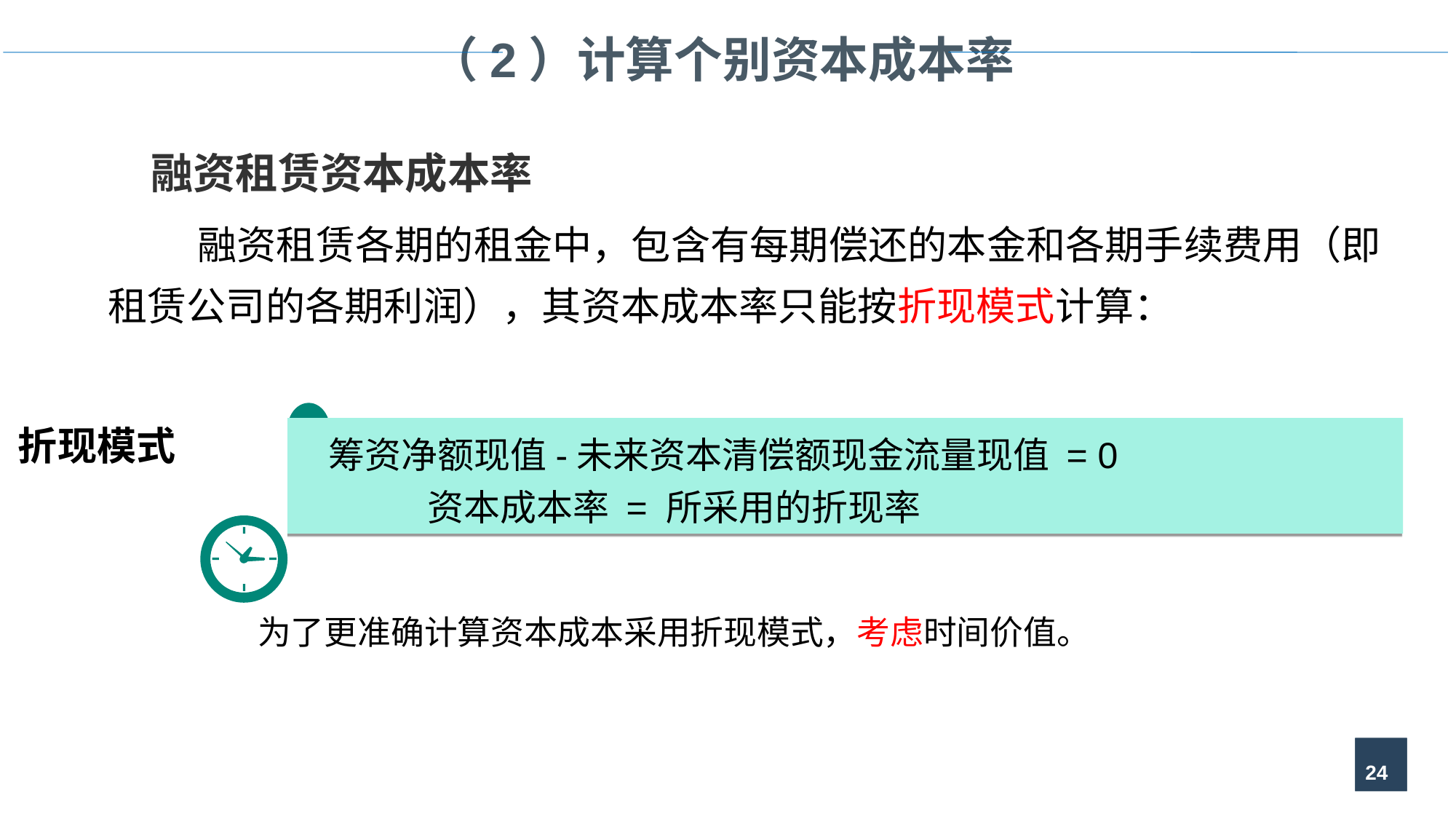

（2）计算个别资本成本率

 融资租赁资本成本率
         融资租赁各期的租金中，包含有每期偿还的本金和各期手续费用（即租赁公司的各期利润），其资本成本率只能按折现模式计算：

折现模式
筹资净额现值-未来资本清偿额现金流量现值 = 0
           资本成本率 = 所采用的折现率

为了更准确计算资本成本采用折现模式，考虑时间价值。
24